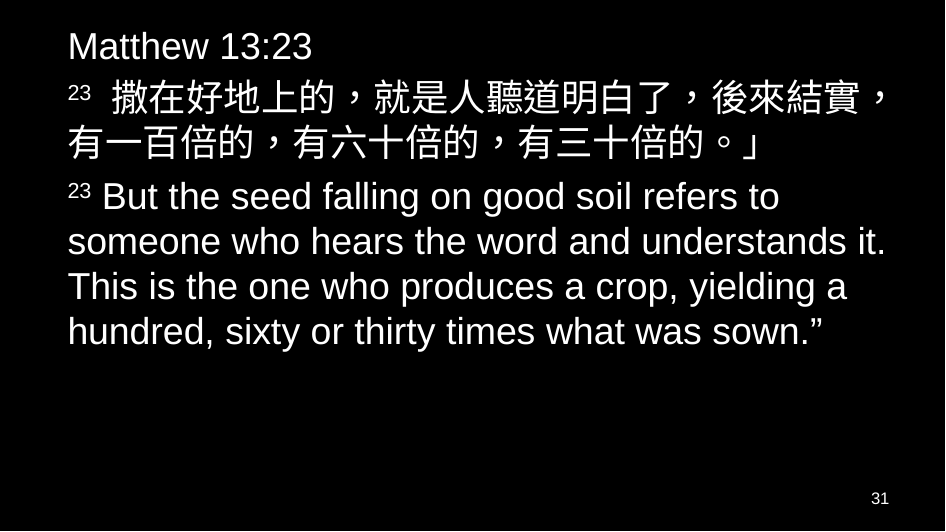

Matthew 13:23
23 撒在好地上的，就是人聽道明白了，後來結實，有一百倍的，有六十倍的，有三十倍的。」
23 But the seed falling on good soil refers to someone who hears the word and understands it. This is the one who produces a crop, yielding a hundred, sixty or thirty times what was sown.”
31